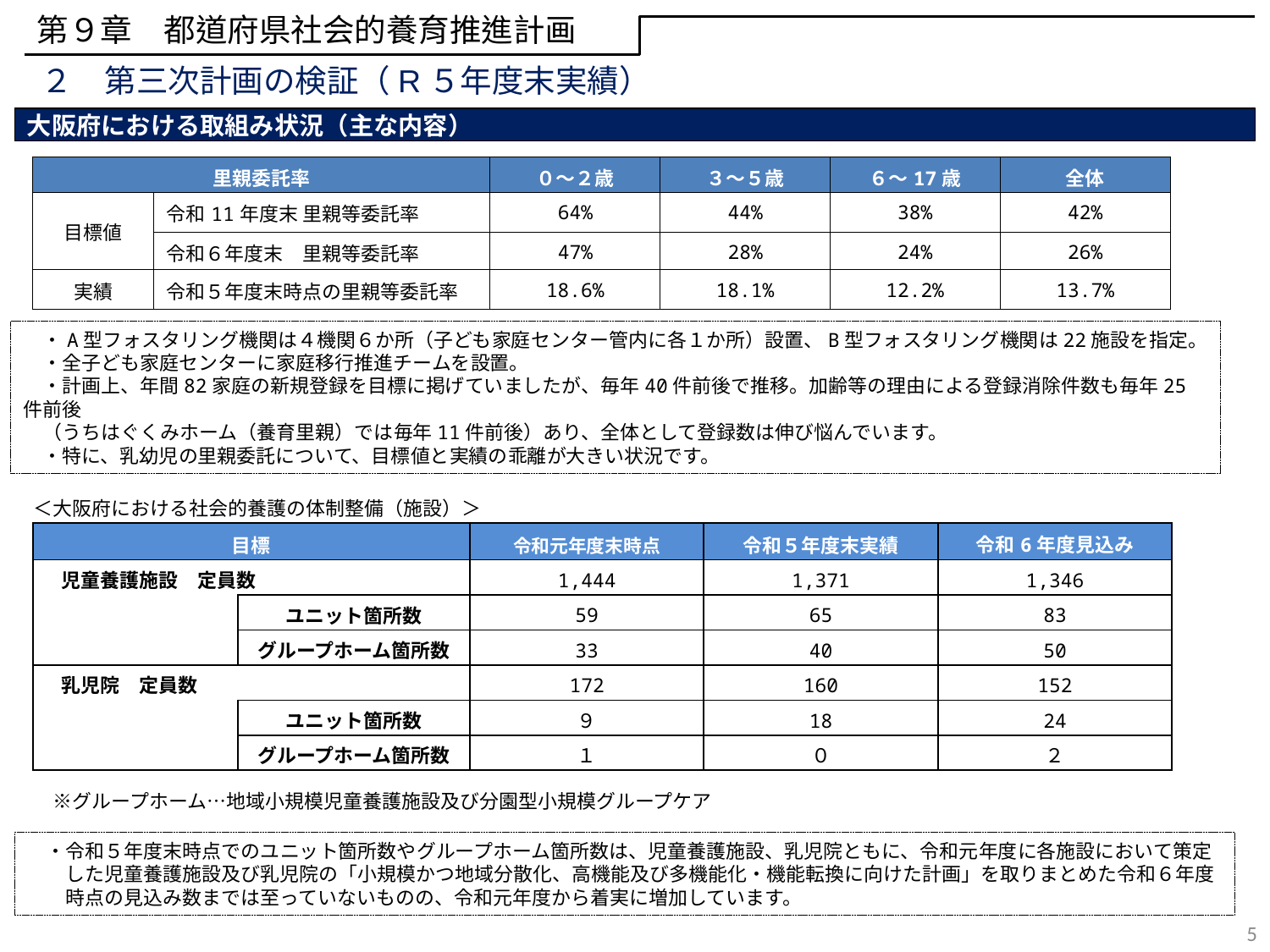

第９章　都道府県社会的養育推進計画
２　第三次計画の検証（R５年度末実績）
大阪府における取組み状況（主な内容）
| 里親委託率 |  | ０～２歳 | ３～５歳 | ６～17歳 | 全体 |
| --- | --- | --- | --- | --- | --- |
| 目標値 | 令和11年度末 里親等委託率 | 64% | 44% | 38% | 42% |
|  | 令和６年度末　里親等委託率 | 47% | 28% | 24% | 26% |
| 実績 | 令和５年度末時点の里親等委託率 | 18.6% | 18.1% | 12.2% | 13.7% |
　・A型フォスタリング機関は４機関６か所（子ども家庭センター管内に各１か所）設置、B型フォスタリング機関は22施設を指定。
　・全子ども家庭センターに家庭移行推進チームを設置。
　・計画上、年間82家庭の新規登録を目標に掲げていましたが、毎年40件前後で推移。加齢等の理由による登録消除件数も毎年25件前後
　（うちはぐくみホーム（養育里親）では毎年11件前後）あり、全体として登録数は伸び悩んでいます。
　・特に、乳幼児の里親委託について、目標値と実績の乖離が大きい状況です。
　＜大阪府における社会的養護の体制整備（施設）＞
| 目標 |  | 令和元年度末時点 | 令和５年度末実績 | 令和6年度見込み |
| --- | --- | --- | --- | --- |
| 児童養護施設　定員数 |  | 1,444 | 1,371 | 1,346 |
|  | ユニット箇所数 | 59 | 65 | 83 |
|  | グループホーム箇所数 | 33 | 40 | 50 |
| 乳児院　定員数 |  | 172 | 160 | 152 |
|  | ユニット箇所数 | ９ | 18 | 24 |
|  | グループホーム箇所数 | １ | ０ | ２ |
　　※グループホーム…地域小規模児童養護施設及び分園型小規模グループケア
　・令和５年度末時点でのユニット箇所数やグループホーム箇所数は、児童養護施設、乳児院ともに、令和元年度に各施設において策定
　　した児童養護施設及び乳児院の「小規模かつ地域分散化、高機能及び多機能化・機能転換に向けた計画」を取りまとめた令和６年度
　　時点の見込み数までは至っていないものの、令和元年度から着実に増加しています。
5